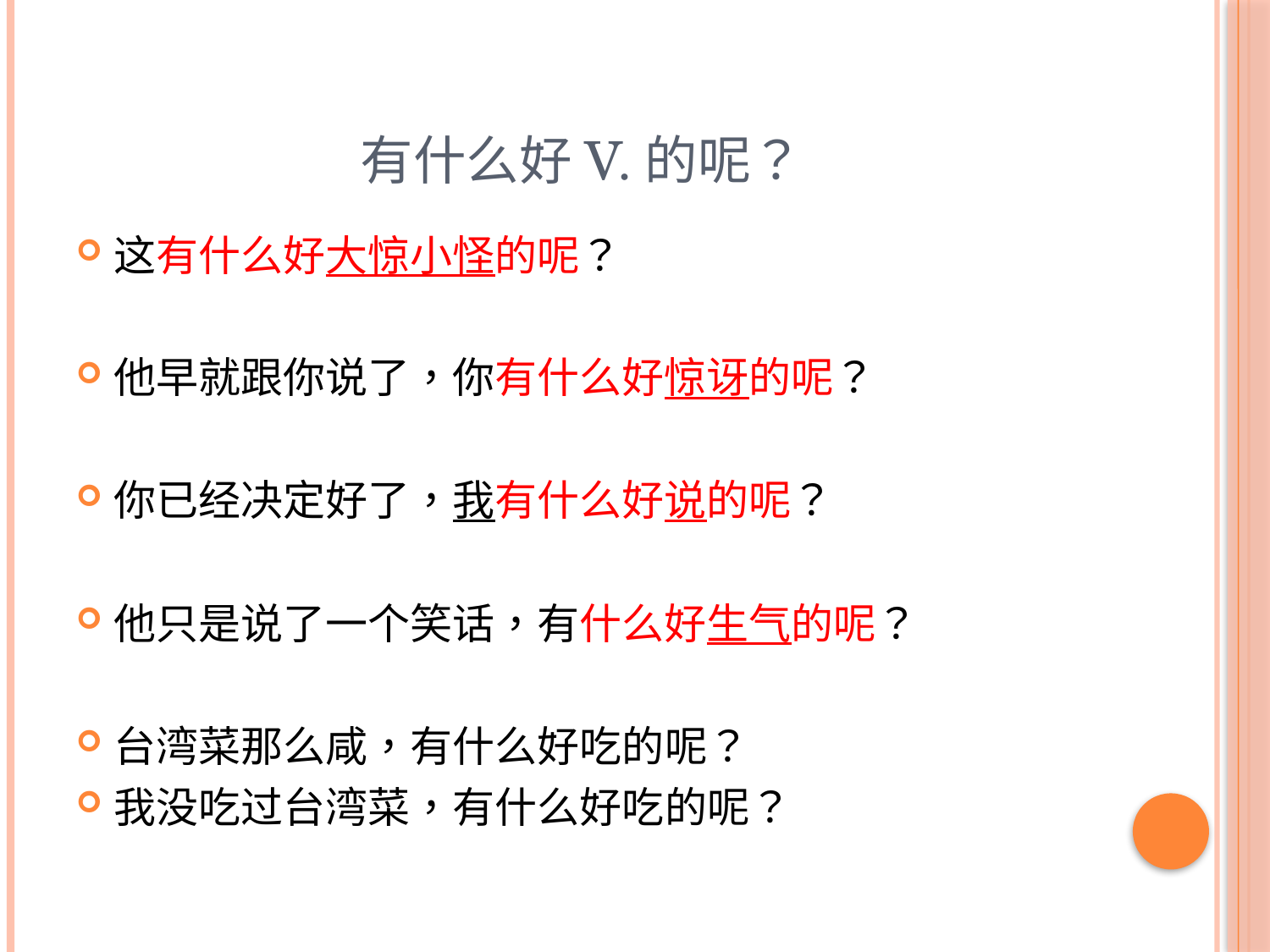

# 有什么好v.的呢？
这有什么好大惊小怪的呢？

他早就跟你说了，你有什么好惊讶的呢？

你已经决定好了，我有什么好说的呢？

他只是说了一个笑话，有什么好生气的呢？

台湾菜那么咸，有什么好吃的呢？
我没吃过台湾菜，有什么好吃的呢？